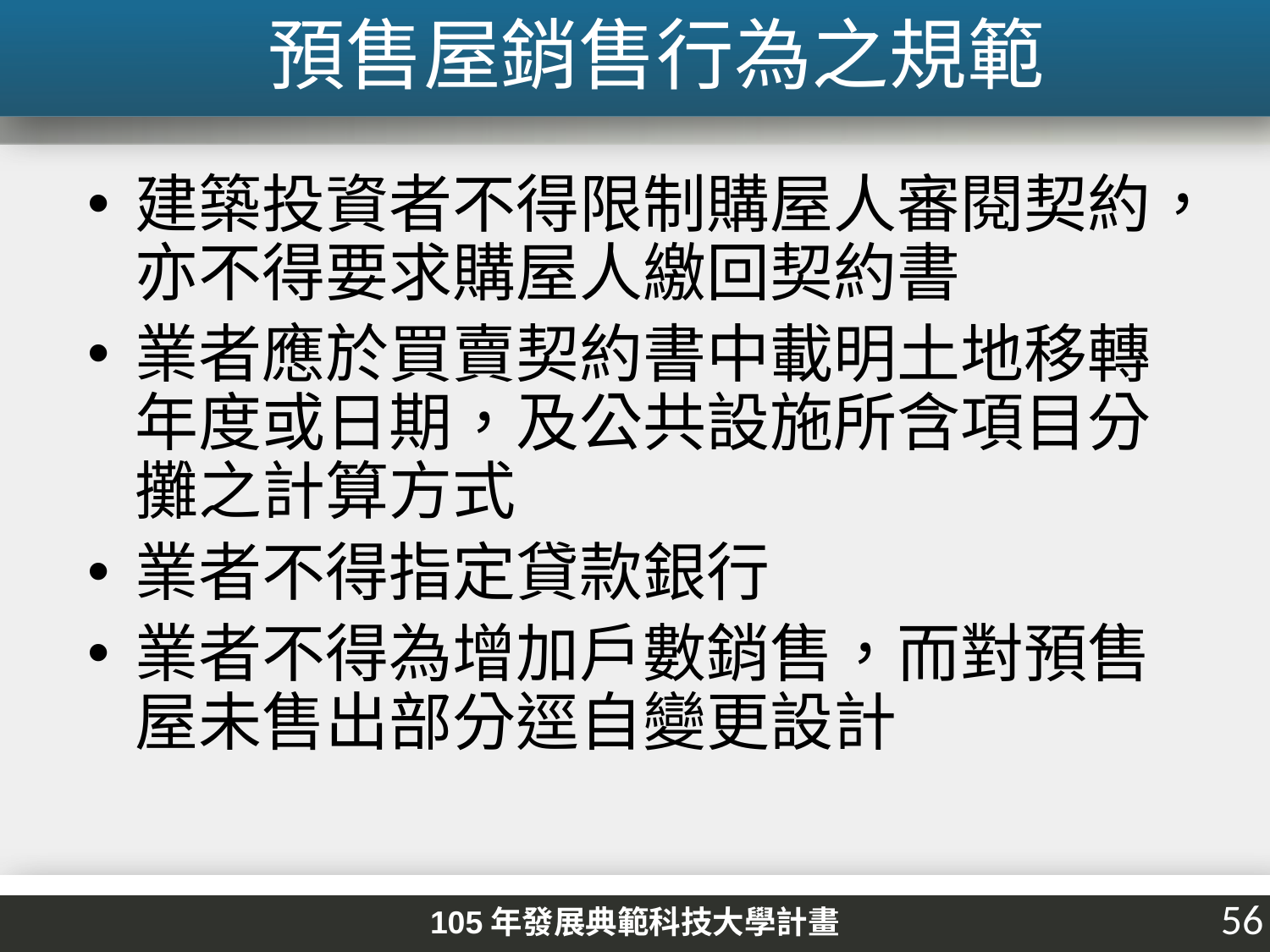

# 預售屋銷售行為之規範
建築投資者不得限制購屋人審閱契約，亦不得要求購屋人繳回契約書
業者應於買賣契約書中載明土地移轉年度或日期，及公共設施所含項目分攤之計算方式
業者不得指定貸款銀行
業者不得為增加戶數銷售，而對預售屋未售出部分逕自變更設計